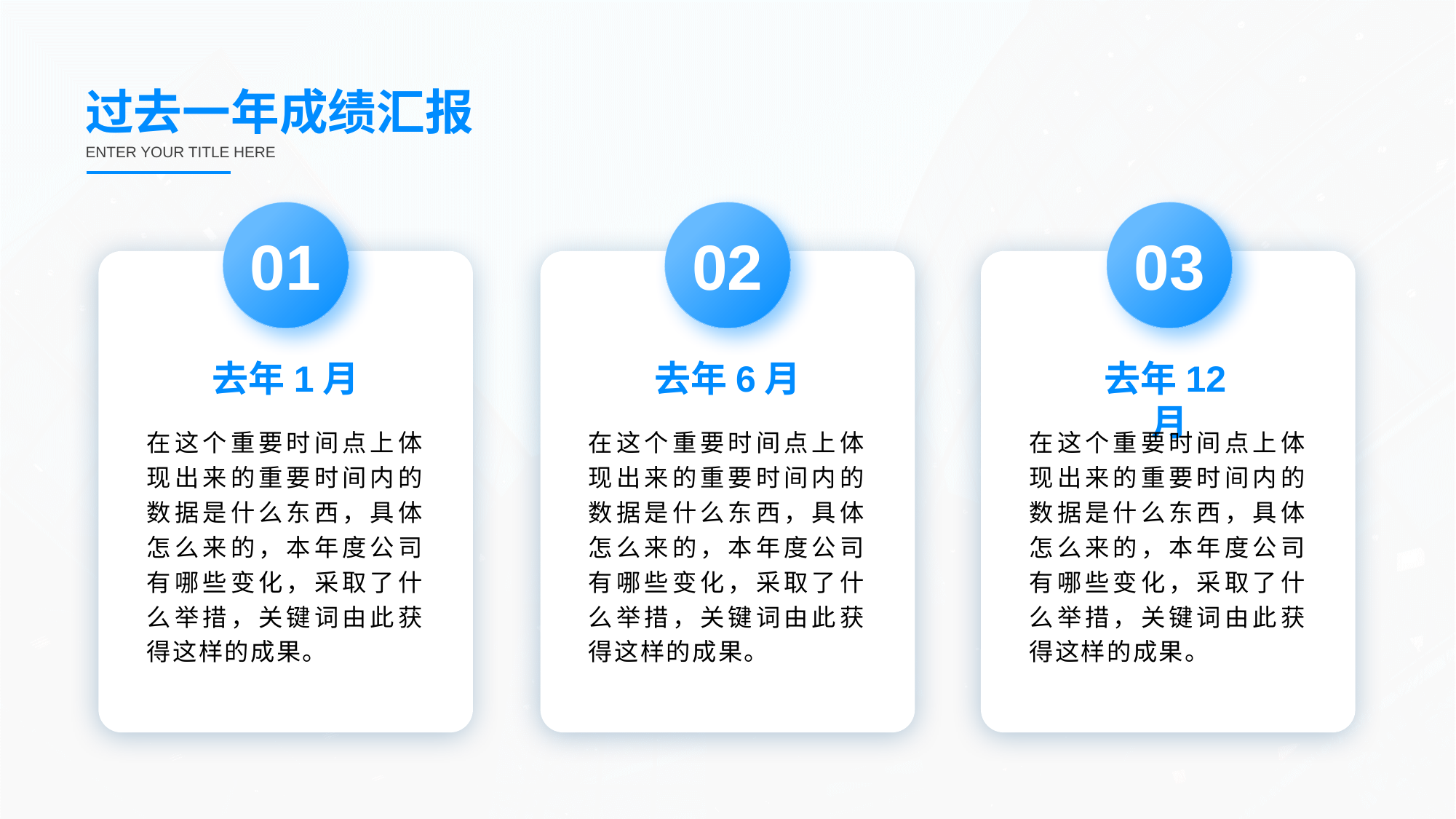

过去一年成绩汇报
ENTER YOUR TITLE HERE

01

02

03

去年1月
去年6月
去年12月
在这个重要时间点上体现出来的重要时间内的数据是什么东西，具体怎么来的，本年度公司有哪些变化，采取了什么举措，关键词由此获得这样的成果。
在这个重要时间点上体现出来的重要时间内的数据是什么东西，具体怎么来的，本年度公司有哪些变化，采取了什么举措，关键词由此获得这样的成果。
在这个重要时间点上体现出来的重要时间内的数据是什么东西，具体怎么来的，本年度公司有哪些变化，采取了什么举措，关键词由此获得这样的成果。